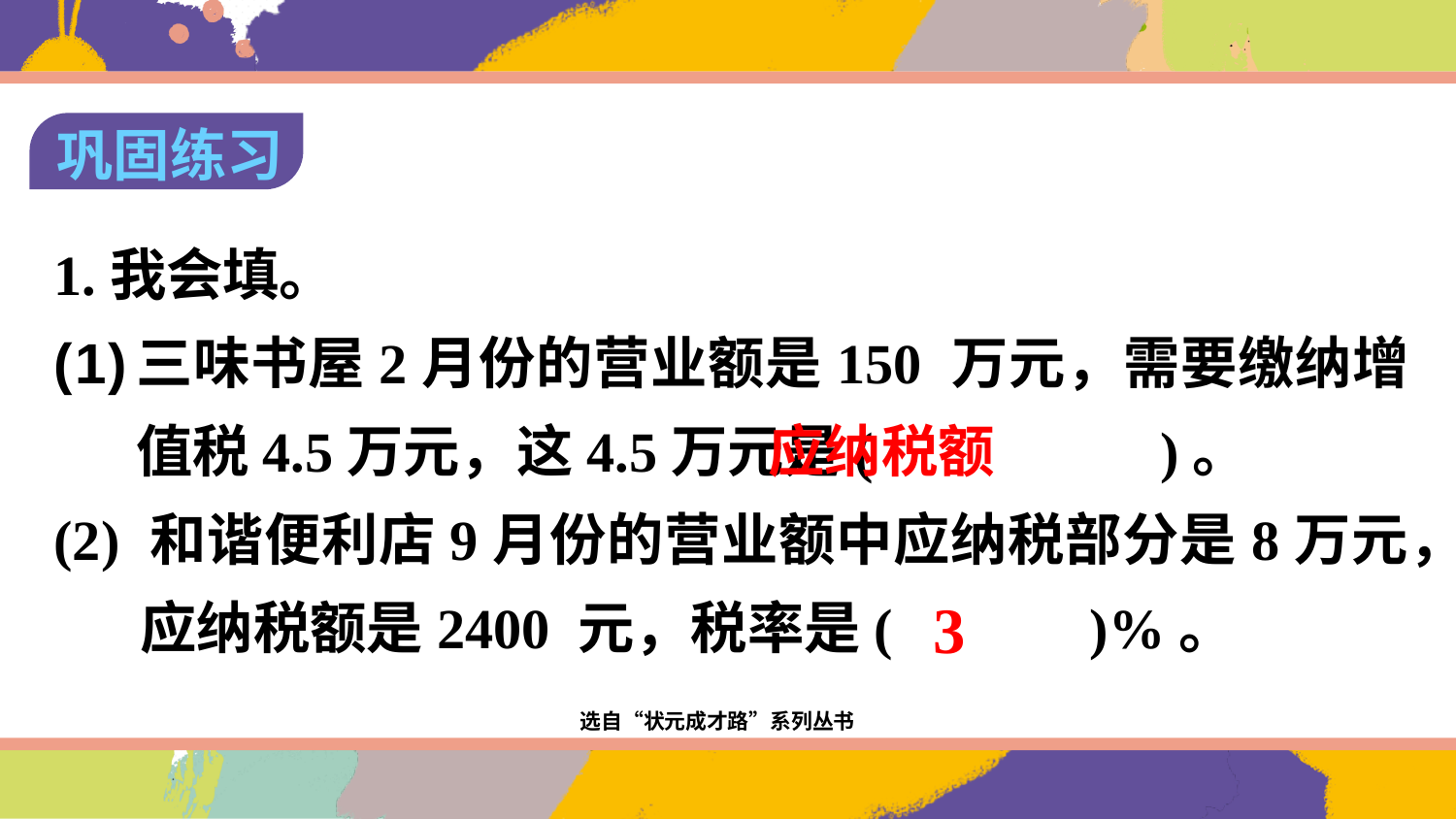

巩固练习

1.我会填。
三味书屋2月份的营业额是150 万元，需要缴纳增值税4.5万元，这4.5万元是(　　　       )。
(2) 和谐便利店9月份的营业额中应纳税部分是8万元，应纳税额是2400 元，税率是(　　　)%。
应纳税额
3
选自“状元成才路”系列丛书